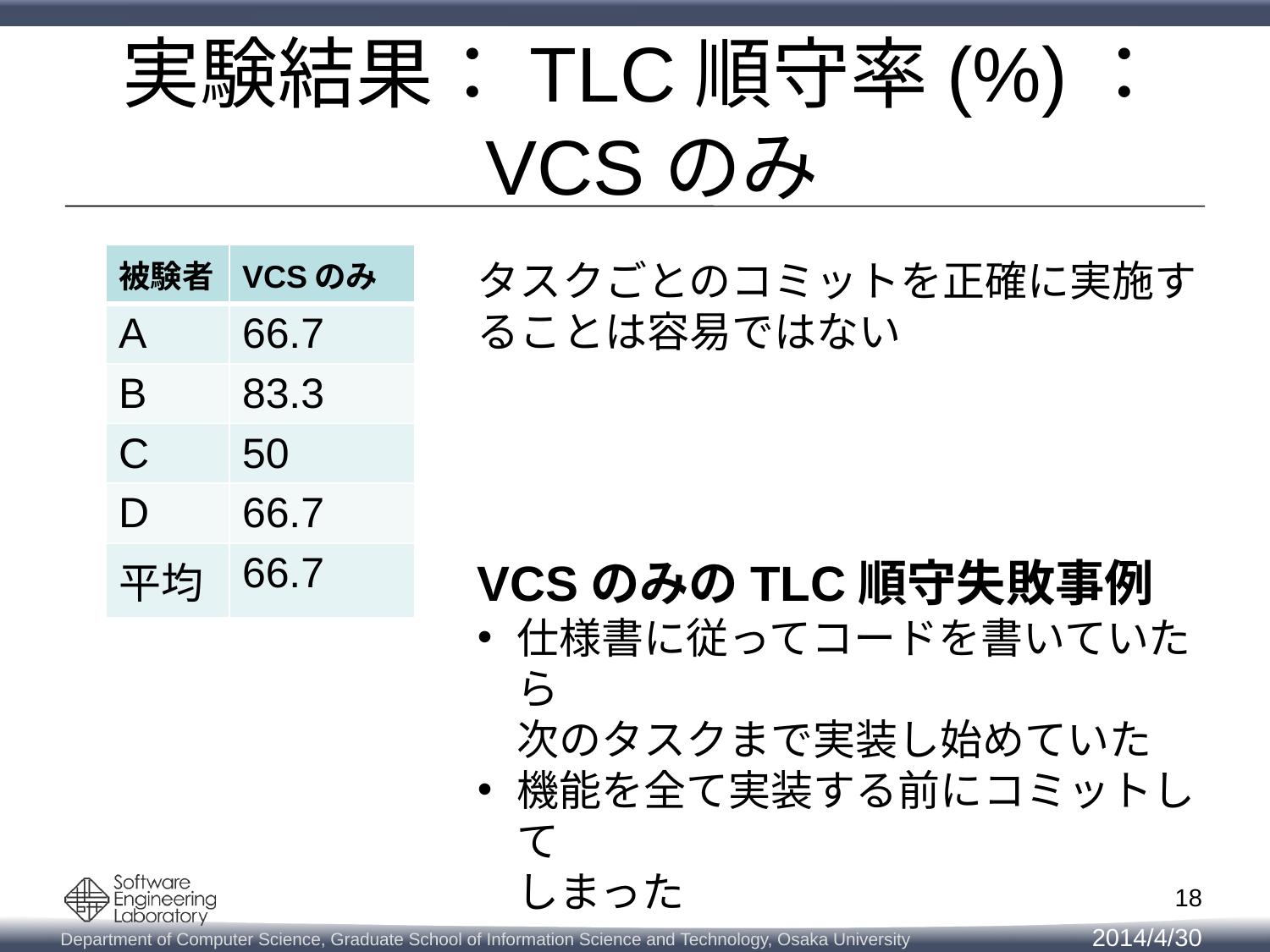

# 実験結果：TLC順守率(%)：VCSのみ
| 被験者 | VCSのみ |
| --- | --- |
| A | 66.7 |
| B | 83.3 |
| C | 50 |
| D | 66.7 |
| 平均 | 66.7 |
タスクごとのコミットを正確に実施することは容易ではない
VCSのみのTLC順守失敗事例
仕様書に従ってコードを書いていたら
次のタスクまで実装し始めていた
機能を全て実装する前にコミットして
しまった
18
2014/4/30